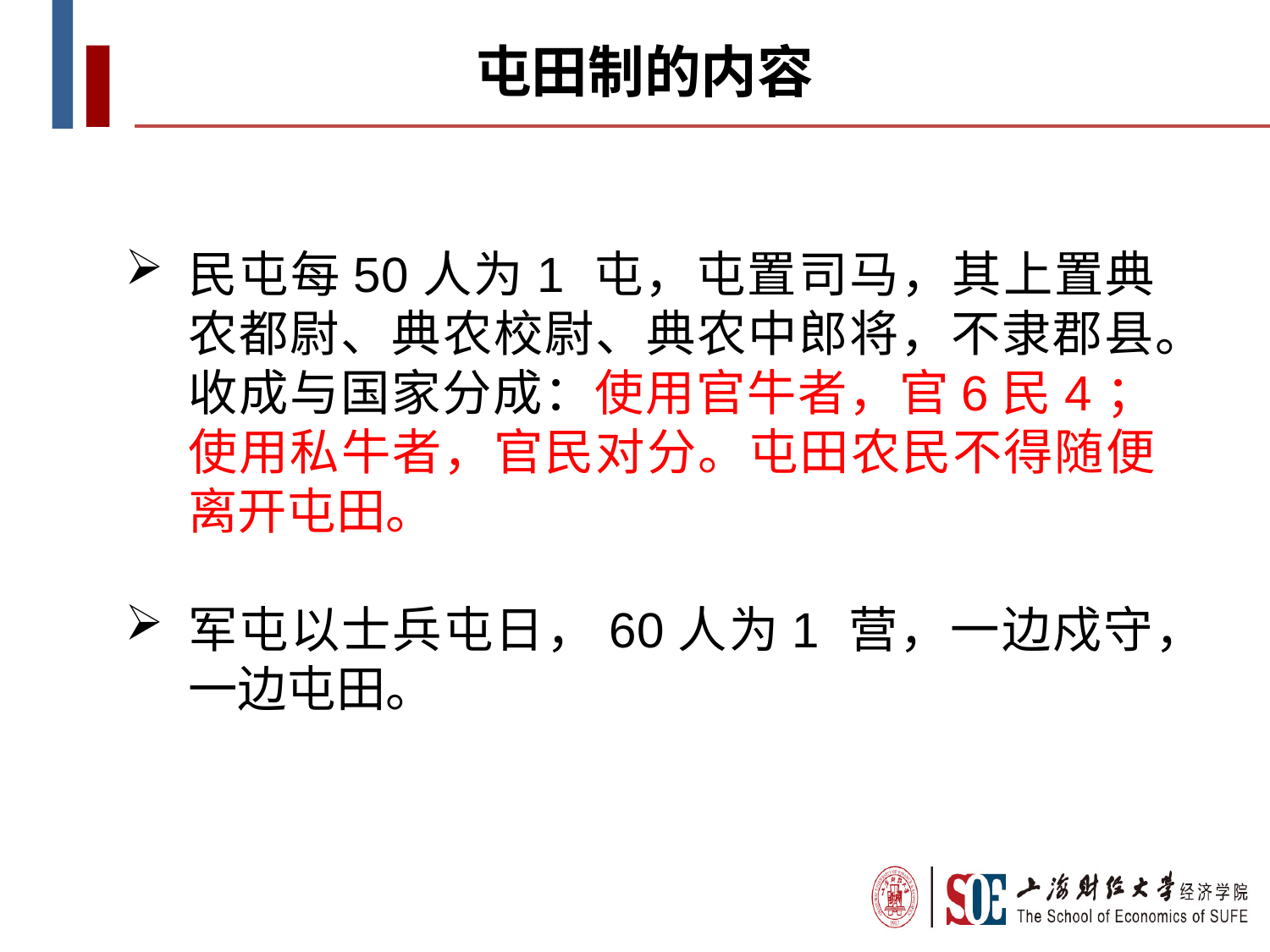

屯田制的内容

民屯每50人为1 屯，屯置司马，其上置典农都尉、典农校尉、典农中郎将，不隶郡县。收成与国家分成：使用官牛者，官6民4；使用私牛者，官民对分。屯田农民不得随便离开屯田。

军屯以士兵屯日，60人为1 营，一边戍守，一边屯田。